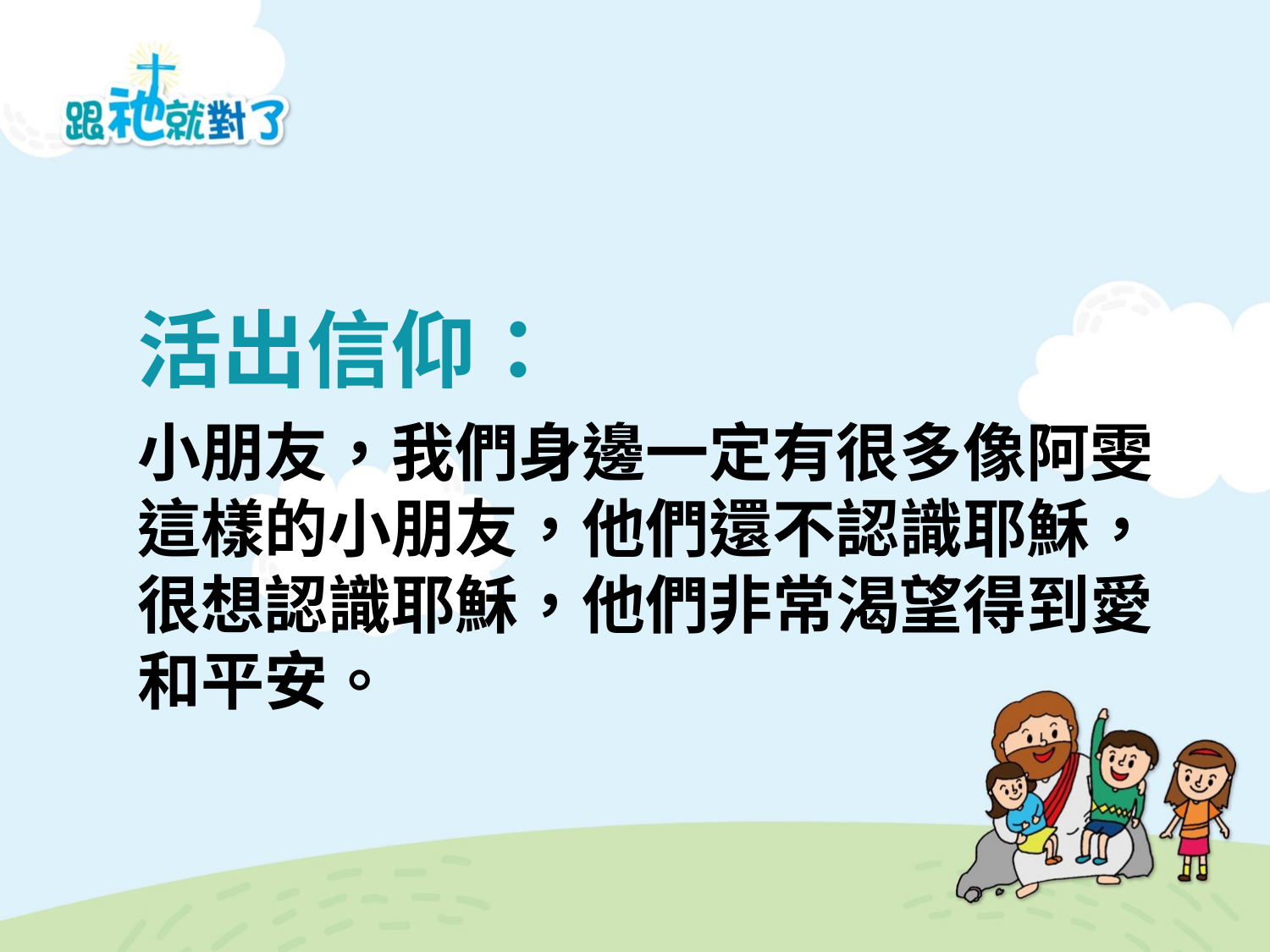

活出信仰：
小朋友，我們身邊一定有很多像阿雯這樣的小朋友，他們還不認識耶穌，很想認識耶穌，他們非常渴望得到愛和平安。